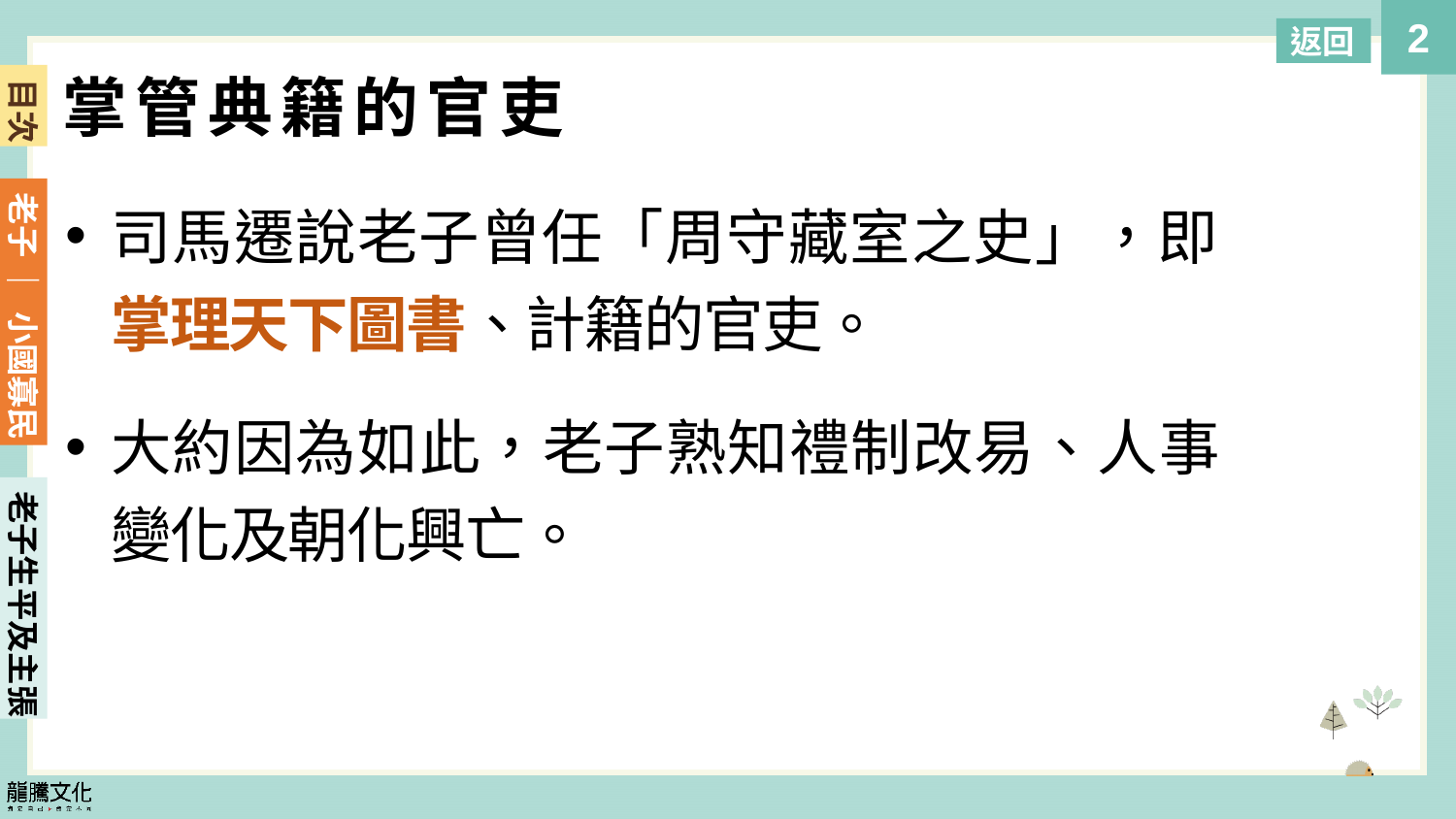

返回
掌管典籍的官吏
司馬遷說老子曾任「周守藏室之史」，即掌理天下圖書、計籍的官吏。
大約因為如此，老子熟知禮制改易、人事變化及朝化興亡。
老子生平及主張